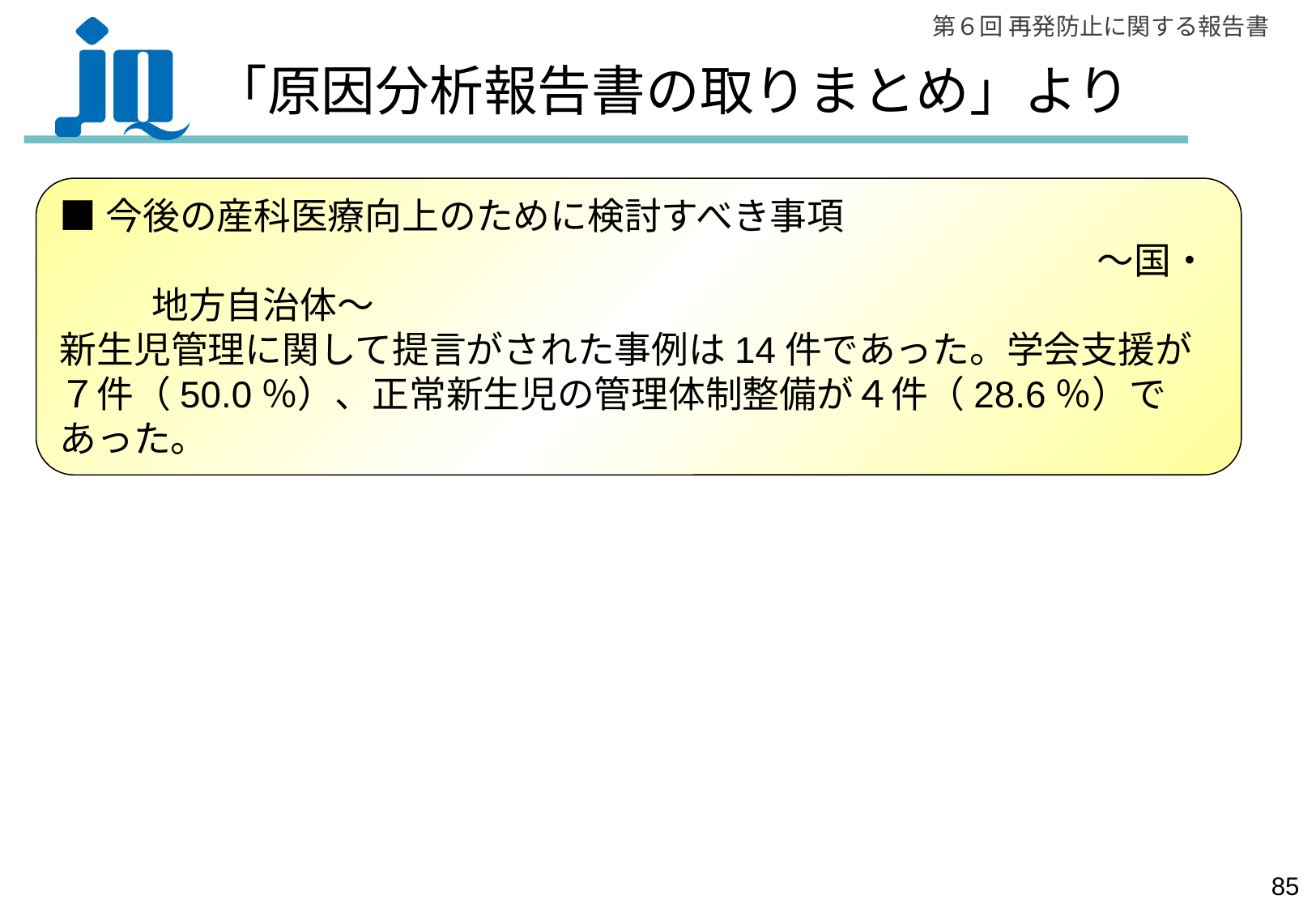

# 「原因分析報告書の取りまとめ」より
■今後の産科医療向上のために検討すべき事項
　　　　　　　　　　　　　　　　　　　　　　　　　　　　～国・地方自治体～
新生児管理に関して提言がされた事例は14件であった。学会支援が
７件（50.0％）、正常新生児の管理体制整備が４件（28.6％）で
あった。
85